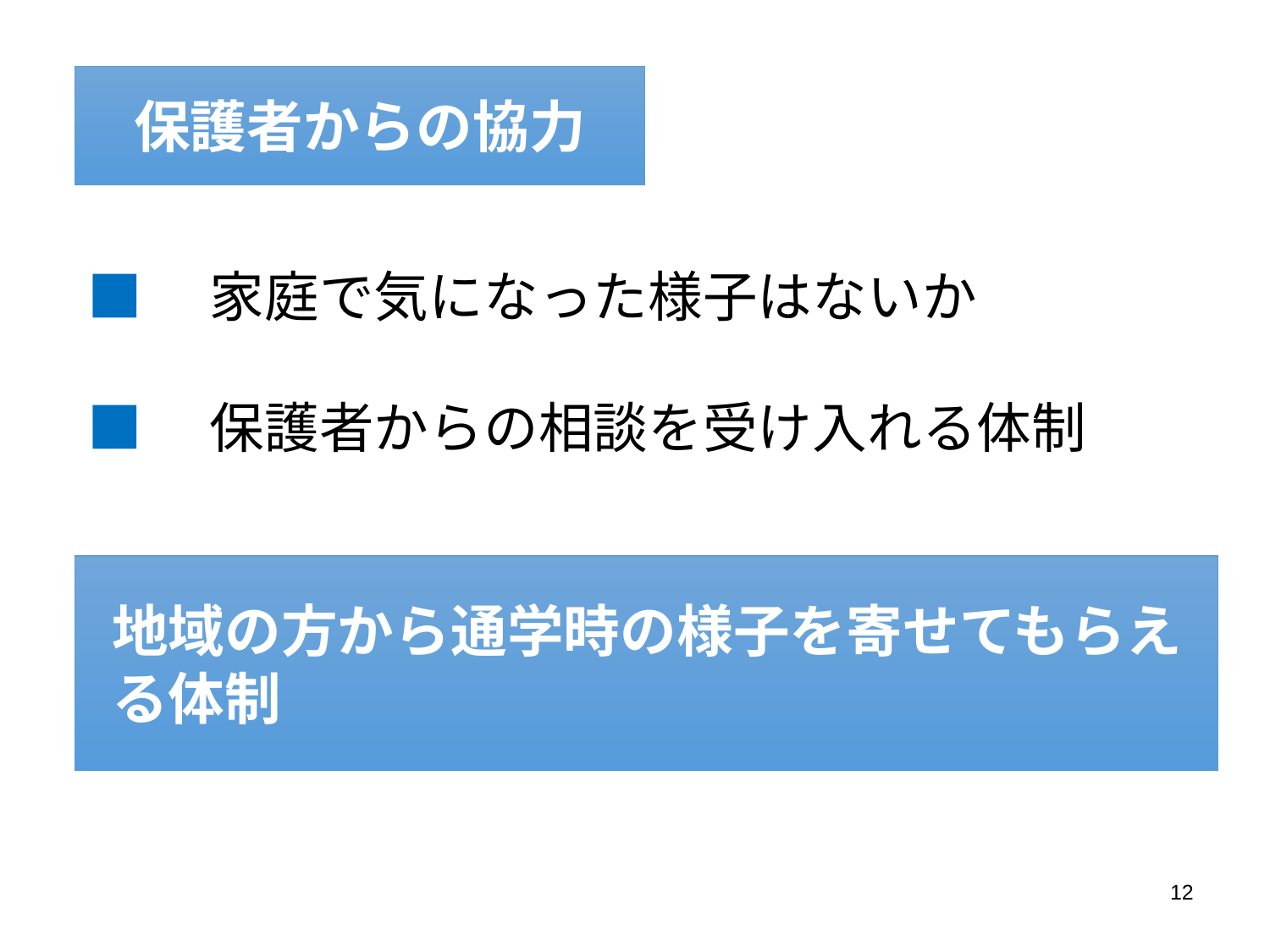

保護者からの協力
■　家庭で気になった様子はないか

■　保護者からの相談を受け入れる体制

地域の方から通学時の様子を寄せてもらえる体制
12